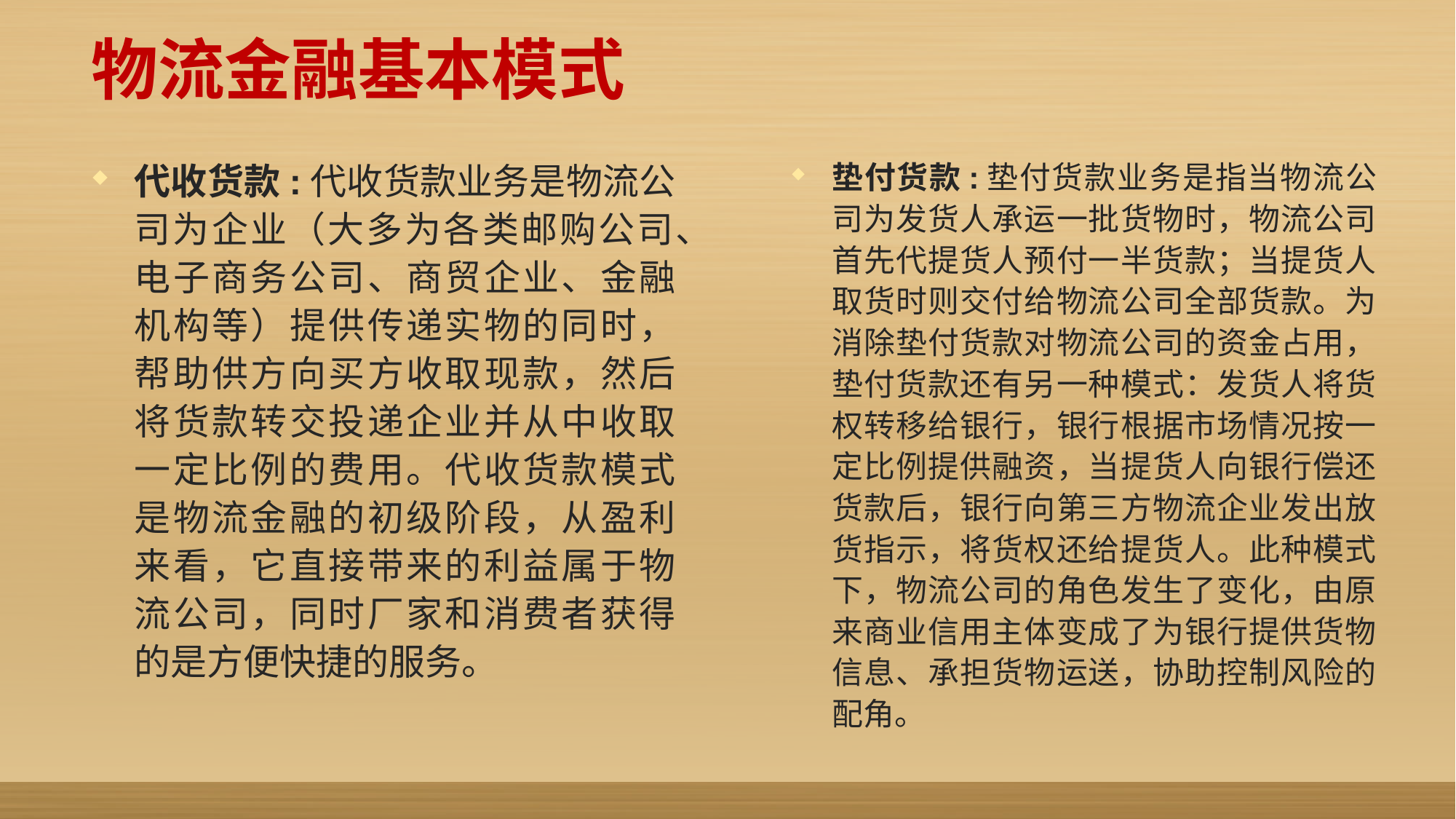

# 物流金融基本模式
代收货款:代收货款业务是物流公司为企业（大多为各类邮购公司、电子商务公司、商贸企业、金融机构等）提供传递实物的同时，帮助供方向买方收取现款，然后将货款转交投递企业并从中收取一定比例的费用。代收货款模式是物流金融的初级阶段，从盈利来看，它直接带来的利益属于物流公司，同时厂家和消费者获得的是方便快捷的服务。

垫付货款:垫付货款业务是指当物流公司为发货人承运一批货物时，物流公司首先代提货人预付一半货款；当提货人取货时则交付给物流公司全部货款。为消除垫付货款对物流公司的资金占用，垫付货款还有另一种模式：发货人将货权转移给银行，银行根据市场情况按一定比例提供融资，当提货人向银行偿还货款后，银行向第三方物流企业发出放货指示，将货权还给提货人。此种模式下，物流公司的角色发生了变化，由原来商业信用主体变成了为银行提供货物信息、承担货物运送，协助控制风险的配角。